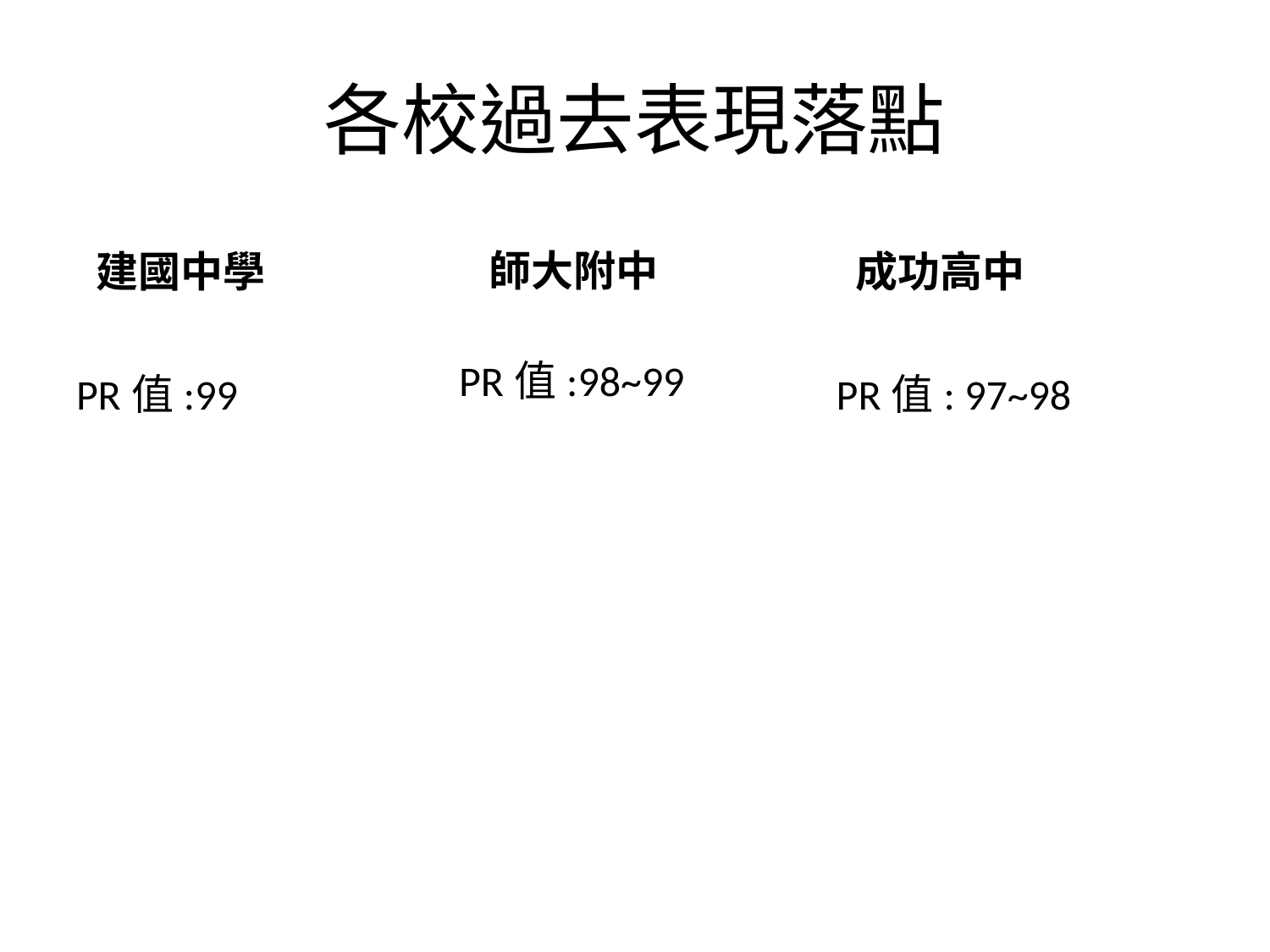

# 各校過去表現落點
 建國中學
 成功高中
 師大附中

PR值:98~99

PR值:99

PR值: 97~98